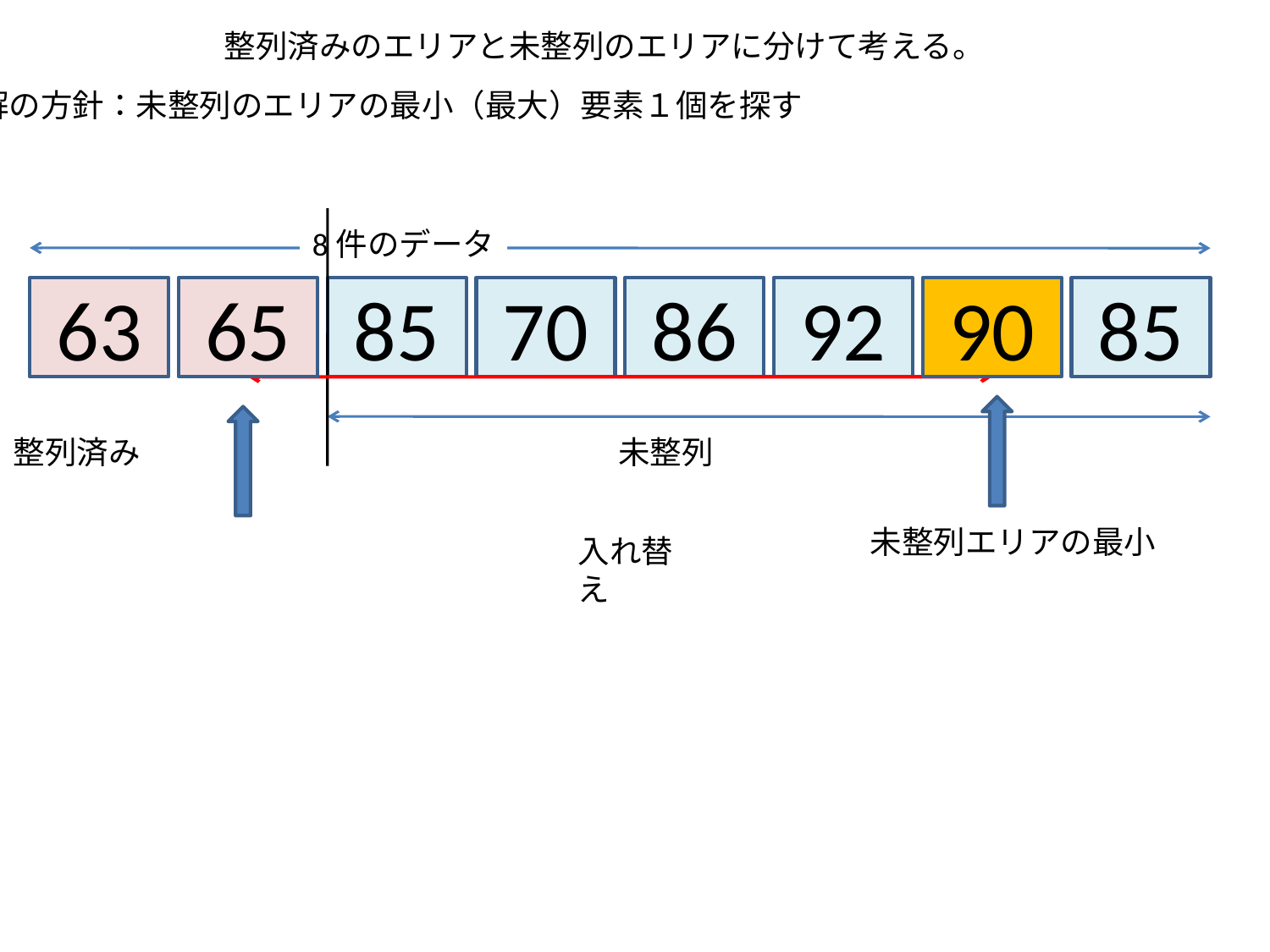

整列済みのエリアと未整列のエリアに分けて考える。
解の方針：未整列のエリアの最小（最大）要素１個を探す
8件のデータ
63
65
85
70
86
92
90
85

整列済み
未整列
未整列エリアの最小
入れ替え